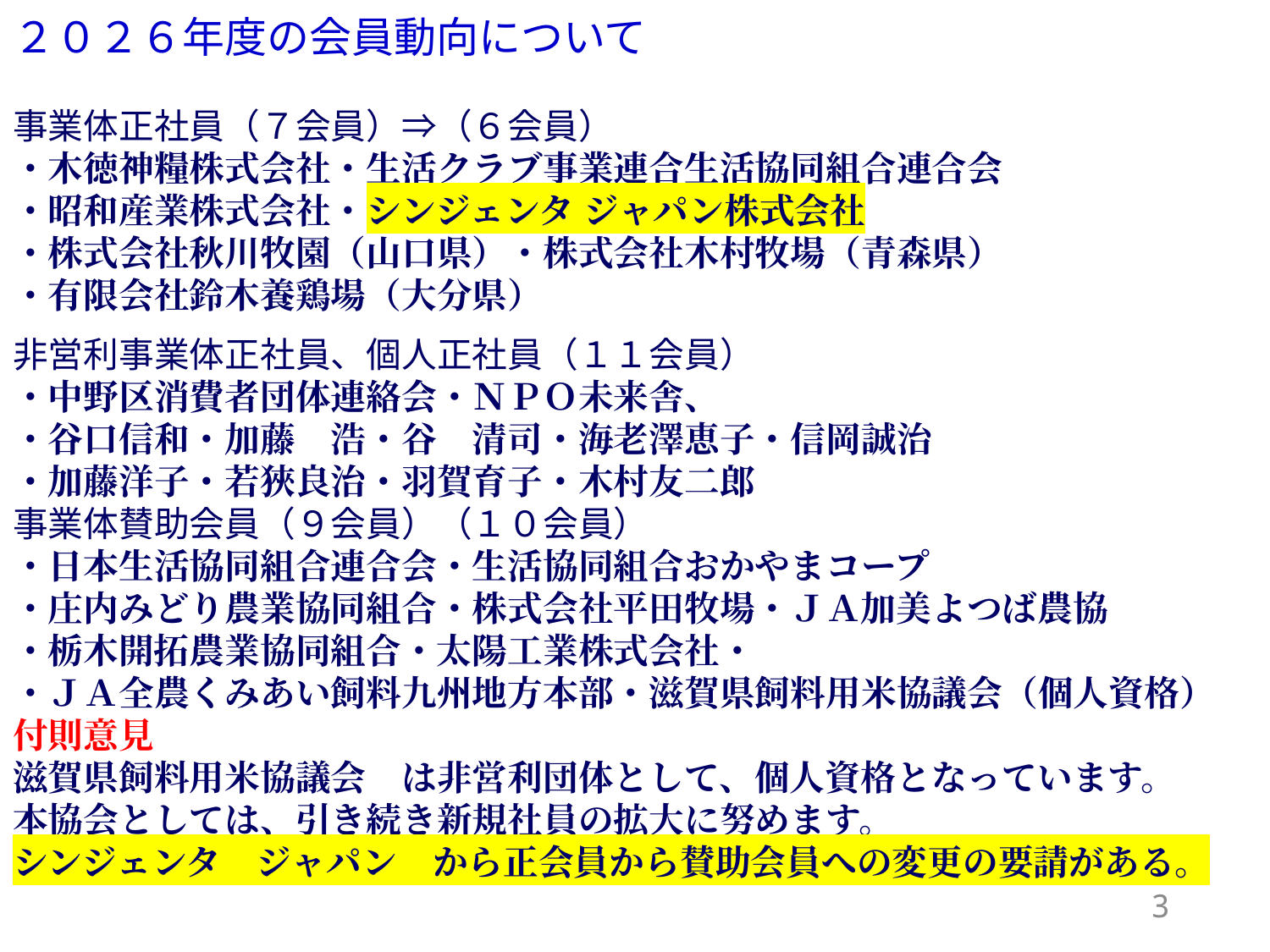

２０２６年度の会員動向について

事業体正社員（７会員）⇒（６会員）
・木徳神糧株式会社・生活クラブ事業連合生活協同組合連合会
・昭和産業株式会社・シンジェンタ ジャパン株式会社
・株式会社秋川牧園（山口県）・株式会社木村牧場（青森県）
・有限会社鈴木養鶏場（大分県）

非営利事業体正社員、個人正社員（１１会員）
・中野区消費者団体連絡会・ＮＰＯ未来舎、
・谷口信和・加藤　浩・谷　清司・海老澤恵子・信岡誠治
・加藤洋子・若狹良治・羽賀育子・木村友二郎
事業体賛助会員（９会員）（１０会員）
・日本生活協同組合連合会・生活協同組合おかやまコープ
・庄内みどり農業協同組合・株式会社平田牧場・ＪＡ加美よつば農協
・栃木開拓農業協同組合・太陽工業株式会社・
・ＪＡ全農くみあい飼料九州地方本部・滋賀県飼料用米協議会（個人資格）
付則意見
滋賀県飼料用米協議会　は非営利団体として、個人資格となっています。
本協会としては、引き続き新規社員の拡大に努めます。
シンジェンタ　ジャパン　から正会員から賛助会員への変更の要請がある。
3